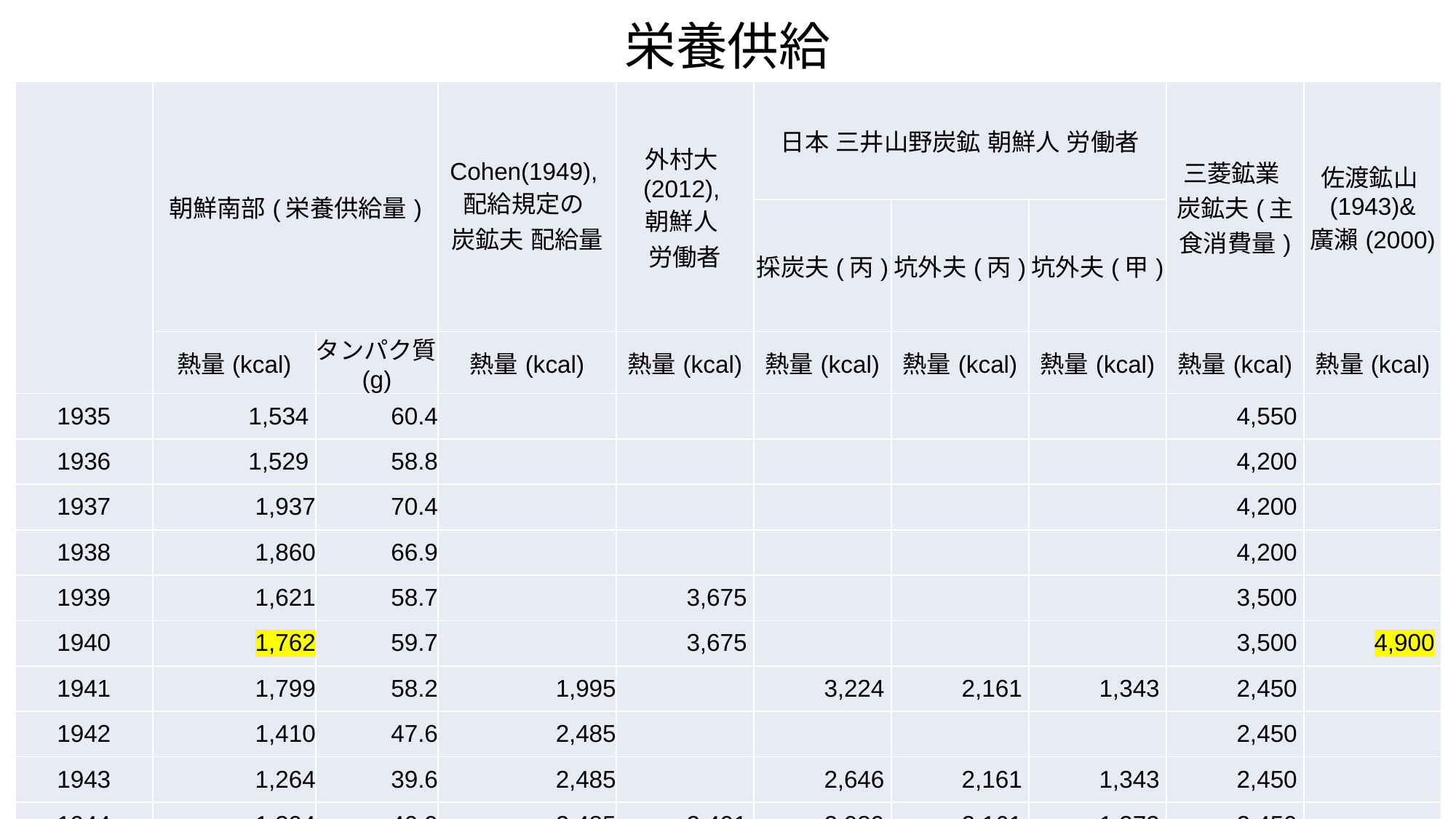

# 栄養供給
|  | 朝鮮南部(栄養供給量) |  | Cohen(1949), 配給規定の 炭鉱夫 配給量 | 外村大(2012), 朝鮮人 労働者 | 日本 三井山野炭鉱 朝鮮人 労働者 |  |  | 三菱鉱業 炭鉱夫(主食消費量) | 佐渡鉱山(1943)& 廣瀨(2000) |
| --- | --- | --- | --- | --- | --- | --- | --- | --- | --- |
|  |  |  |  |  | 採炭夫(丙) | 坑外夫(丙) | 坑外夫(甲) |  |  |
|  | 熱量(kcal) | タンパク質(g) | 熱量(kcal) | 熱量(kcal) | 熱量(kcal) | 熱量(kcal) | 熱量(kcal) | 熱量(kcal) | 熱量(kcal) |
| 1935 | 1,534 | 60.4 |  |  |  |  |  | 4,550 |  |
| 1936 | 1,529 | 58.8 |  |  |  |  |  | 4,200 |  |
| 1937 | 1,937 | 70.4 |  |  |  |  |  | 4,200 |  |
| 1938 | 1,860 | 66.9 |  |  |  |  |  | 4,200 |  |
| 1939 | 1,621 | 58.7 |  | 3,675 |  |  |  | 3,500 |  |
| 1940 | 1,762 | 59.7 |  | 3,675 |  |  |  | 3,500 | 4,900 |
| 1941 | 1,799 | 58.2 | 1,995 |  | 3,224 | 2,161 | 1,343 | 2,450 |  |
| 1942 | 1,410 | 47.6 | 2,485 |  |  |  |  | 2,450 |  |
| 1943 | 1,264 | 39.6 | 2,485 |  | 2,646 | 2,161 | 1,343 | 2,450 |  |
| 1944 | 1,394 | 40.9 | 2,485 | 2,401 | 2,989 | 2,161 | 1,372 | 2,450 |  |
| 1945 | 1,377 | 37.9 | 2,485 | 1,372 | 2,573 | 1,971 | 1,212 | 2,450 | 2,318 |